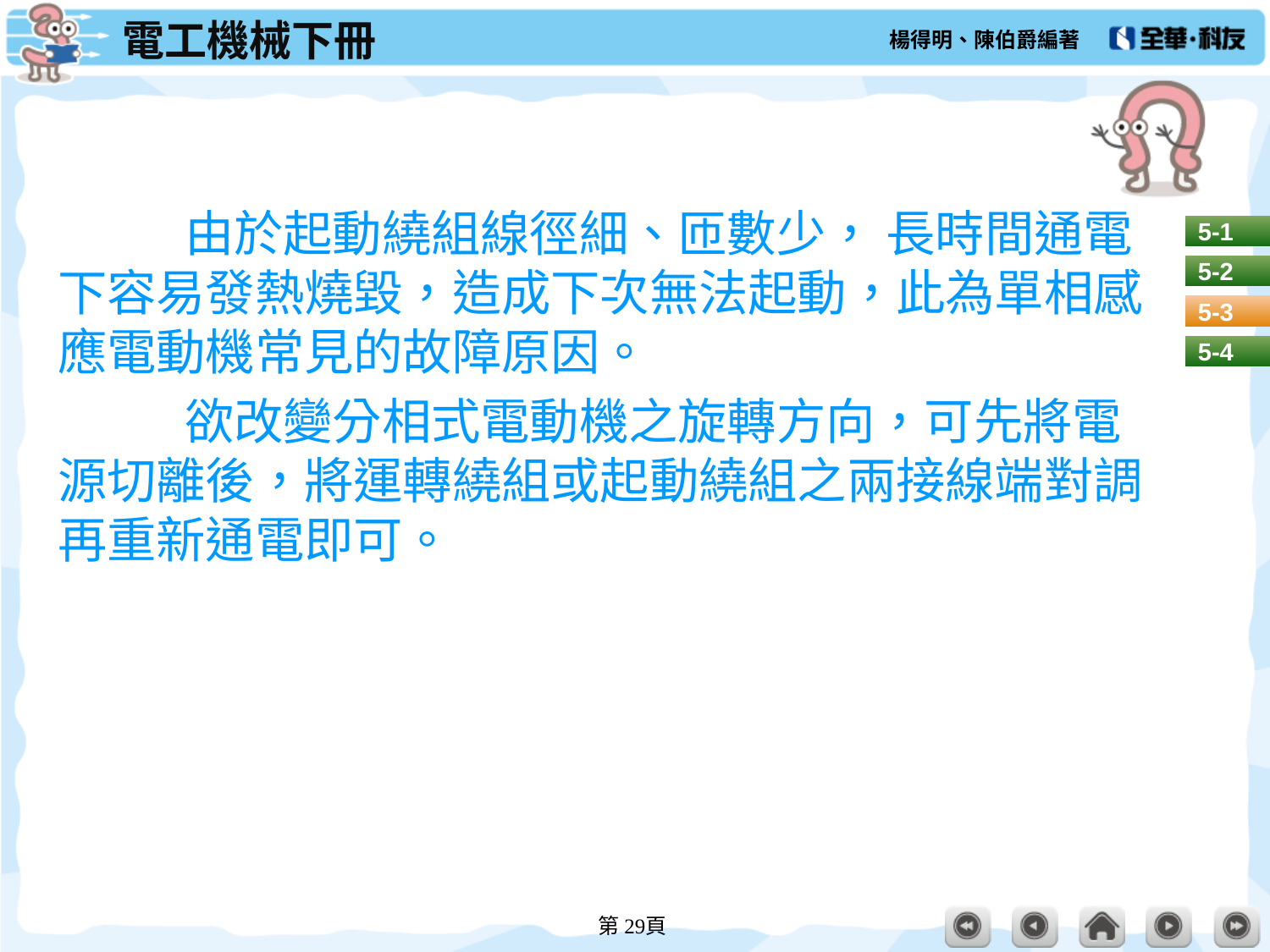

#
	由於起動繞組線徑細、匝數少， 長時間通電下容易發熱燒毀，造成下次無法起動，此為單相感應電動機常見的故障原因。
	欲改變分相式電動機之旋轉方向，可先將電源切離後，將運轉繞組或起動繞組之兩接線端對調再重新通電即可。